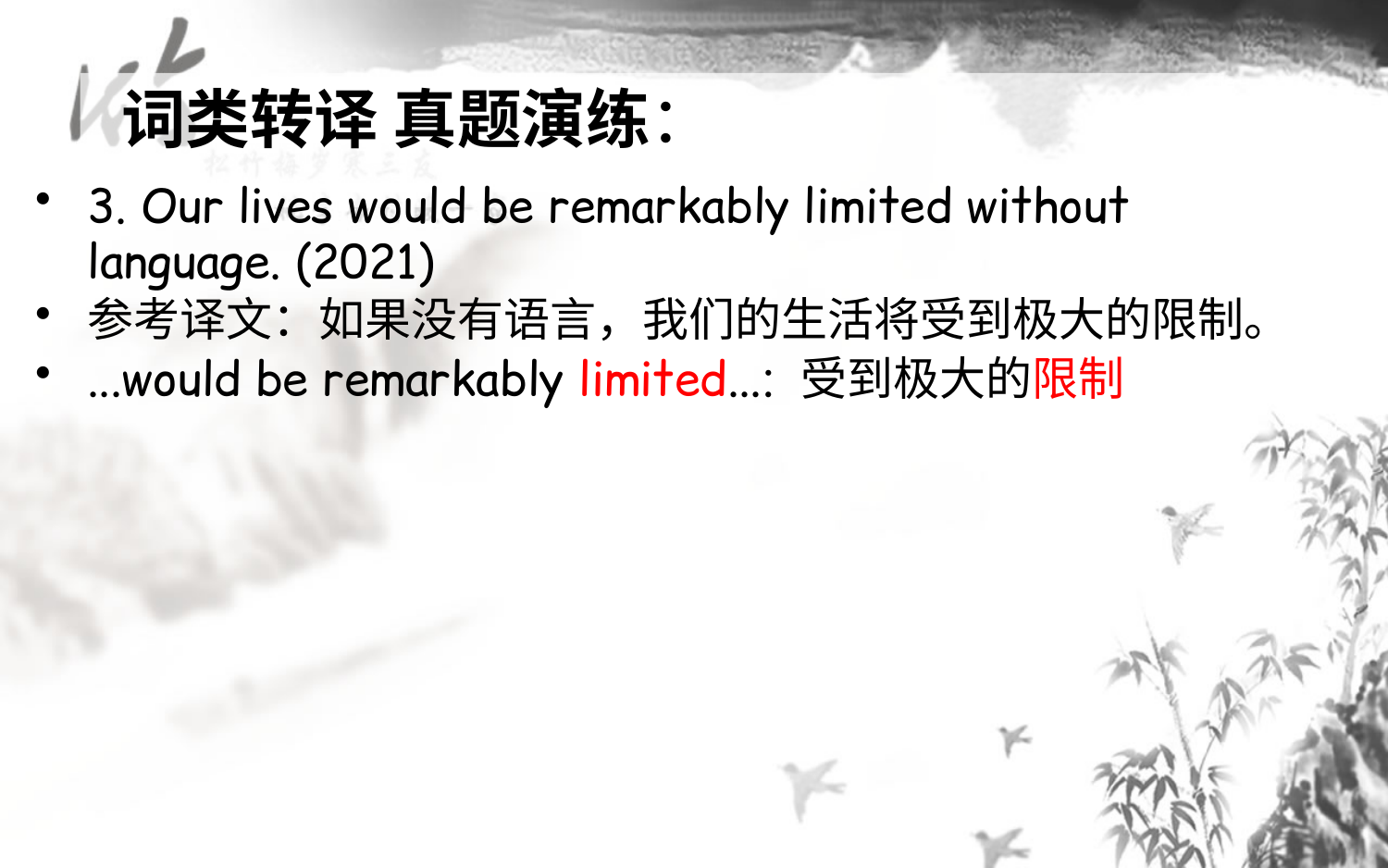

词类转译 真题演练：
3. Our lives would be remarkably limited without   language. (2021)
参考译文：如果没有语言，我们的生活将受到极大的限制。
...would be remarkably limited...: 受到极大的限制